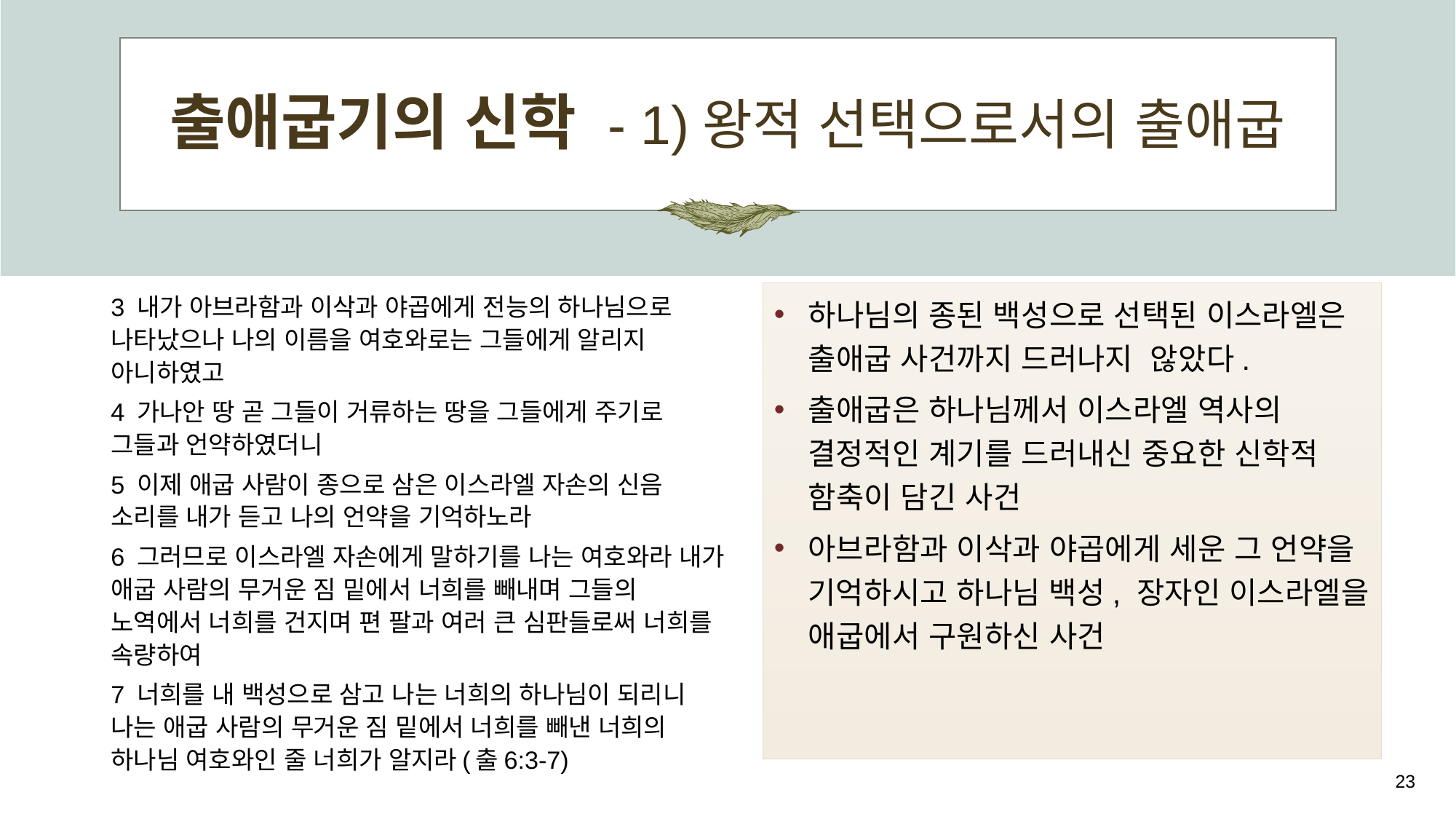

# 출애굽기의 신학 - 1)왕적 선택으로서의 출애굽
3 내가 아브라함과 이삭과 야곱에게 전능의 하나님으로 나타났으나 나의 이름을 여호와로는 그들에게 알리지 아니하였고
4 가나안 땅 곧 그들이 거류하는 땅을 그들에게 주기로 그들과 언약하였더니
5 이제 애굽 사람이 종으로 삼은 이스라엘 자손의 신음 소리를 내가 듣고 나의 언약을 기억하노라
6 그러므로 이스라엘 자손에게 말하기를 나는 여호와라 내가 애굽 사람의 무거운 짐 밑에서 너희를 빼내며 그들의 노역에서 너희를 건지며 편 팔과 여러 큰 심판들로써 너희를 속량하여
7 너희를 내 백성으로 삼고 나는 너희의 하나님이 되리니 나는 애굽 사람의 무거운 짐 밑에서 너희를 빼낸 너희의 하나님 여호와인 줄 너희가 알지라(출6:3-7)

하나님의 종된 백성으로 선택된 이스라엘은 출애굽 사건까지 드러나지  않았다.
출애굽은 하나님께서 이스라엘 역사의 결정적인 계기를 드러내신 중요한 신학적 함축이 담긴 사건
아브라함과 이삭과 야곱에게 세운 그 언약을 기억하시고 하나님 백성, 장자인 이스라엘을 애굽에서 구원하신 사건

23